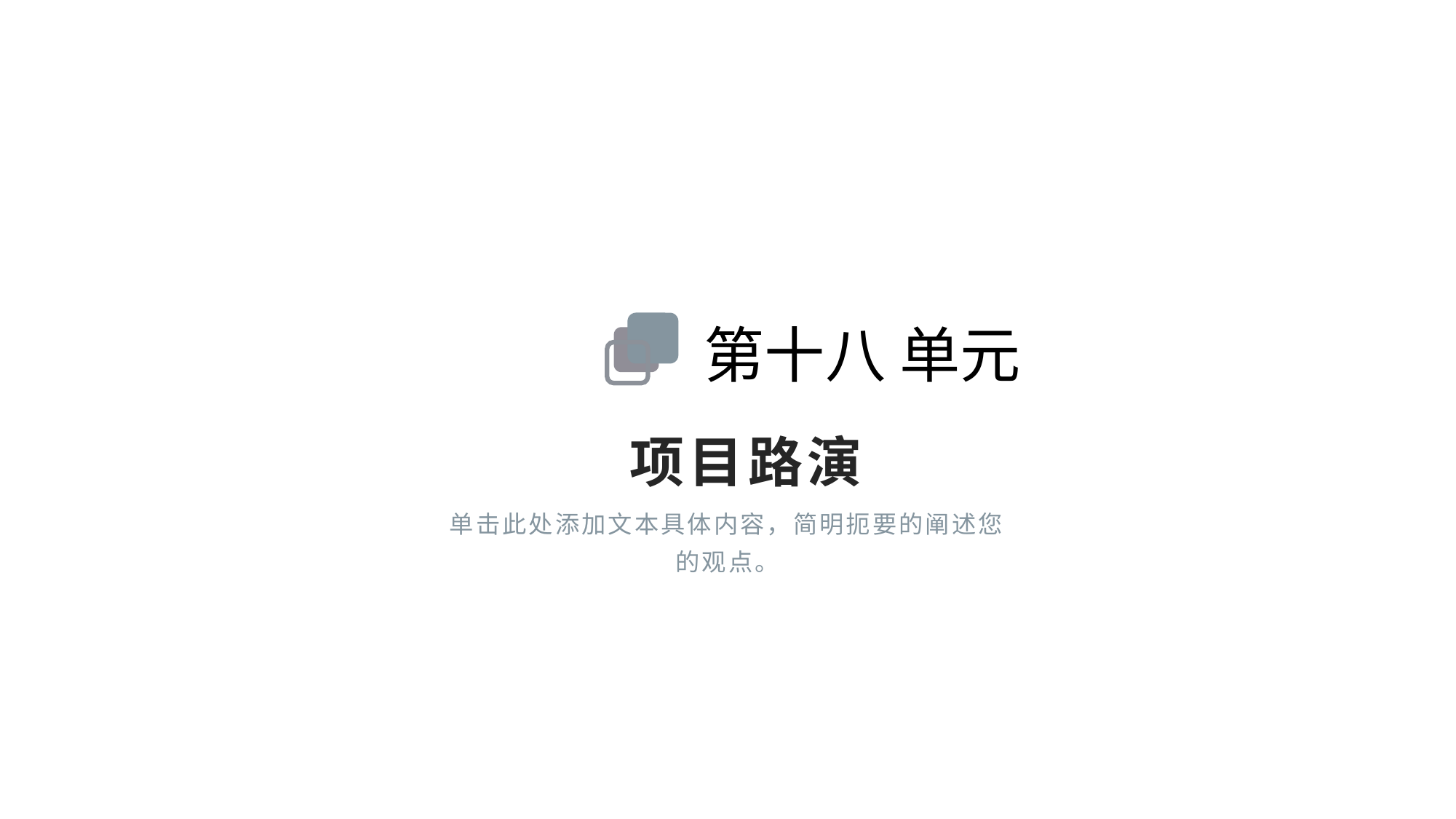

第十八 单元
# 项目路演
单击此处添加文本具体内容，简明扼要的阐述您的观点。